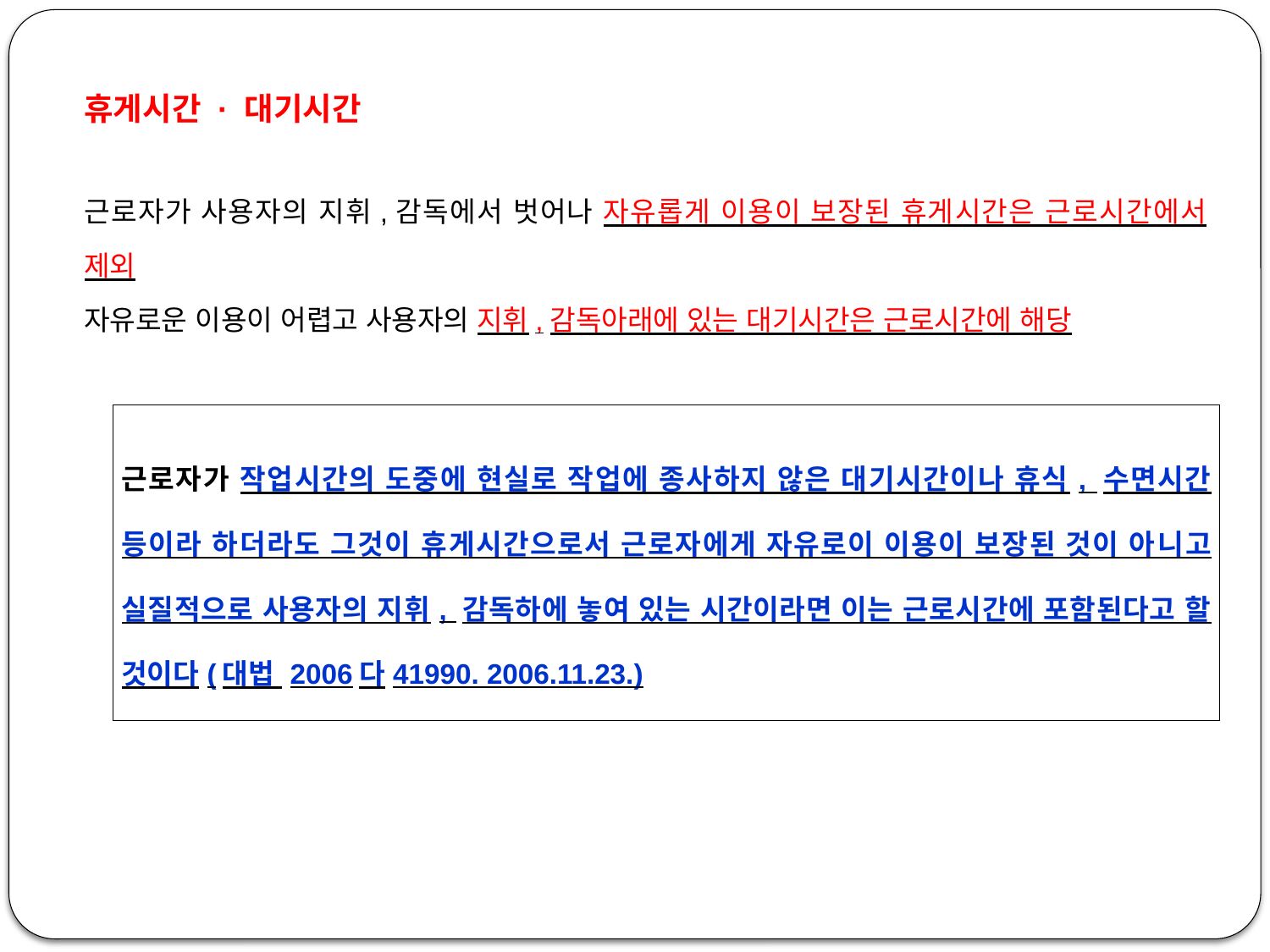

휴게시간 · 대기시간

근로자가 사용자의 지휘,감독에서 벗어나 자유롭게 이용이 보장된 휴게시간은 근로시간에서 제외
자유로운 이용이 어렵고 사용자의 지휘,감독아래에 있는 대기시간은 근로시간에 해당

| 근로자가 작업시간의 도중에 현실로 작업에 종사하지 않은 대기시간이나 휴식, 수면시간 등이라 하더라도 그것이 휴게시간으로서 근로자에게 자유로이 이용이 보장된 것이 아니고 실질적으로 사용자의 지휘, 감독하에 놓여 있는 시간이라면 이는 근로시간에 포함된다고 할 것이다(대법 2006다41990. 2006.11.23.) |
| --- |